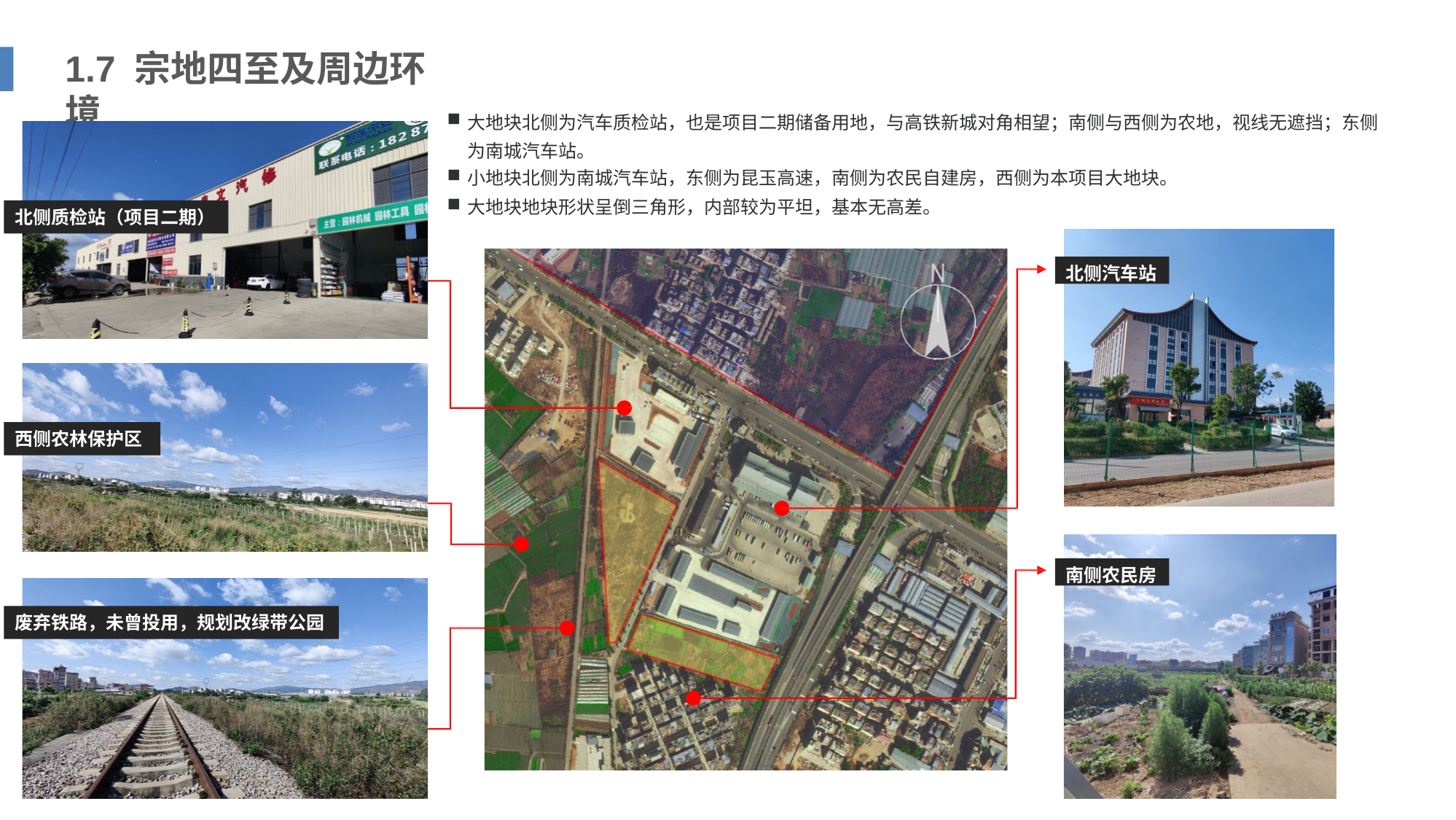

# 1.7 宗地四至及周边环境
大地块北侧为汽车质检站，也是项目二期储备用地，与高铁新城对角相望；南侧与西侧为农地，视线无遮挡；东侧 为南城汽车站。
小地块北侧为南城汽车站，东侧为昆玉高速，南侧为农民自建房，西侧为本项目大地块。

大地块地块形状呈倒三角形，内部较为平坦，基本无高差。

北侧质检站（项目二期）

北侧汽车站

西侧农林保护区

南侧农民房

废弃铁路，未曾投用，规划改绿带公园